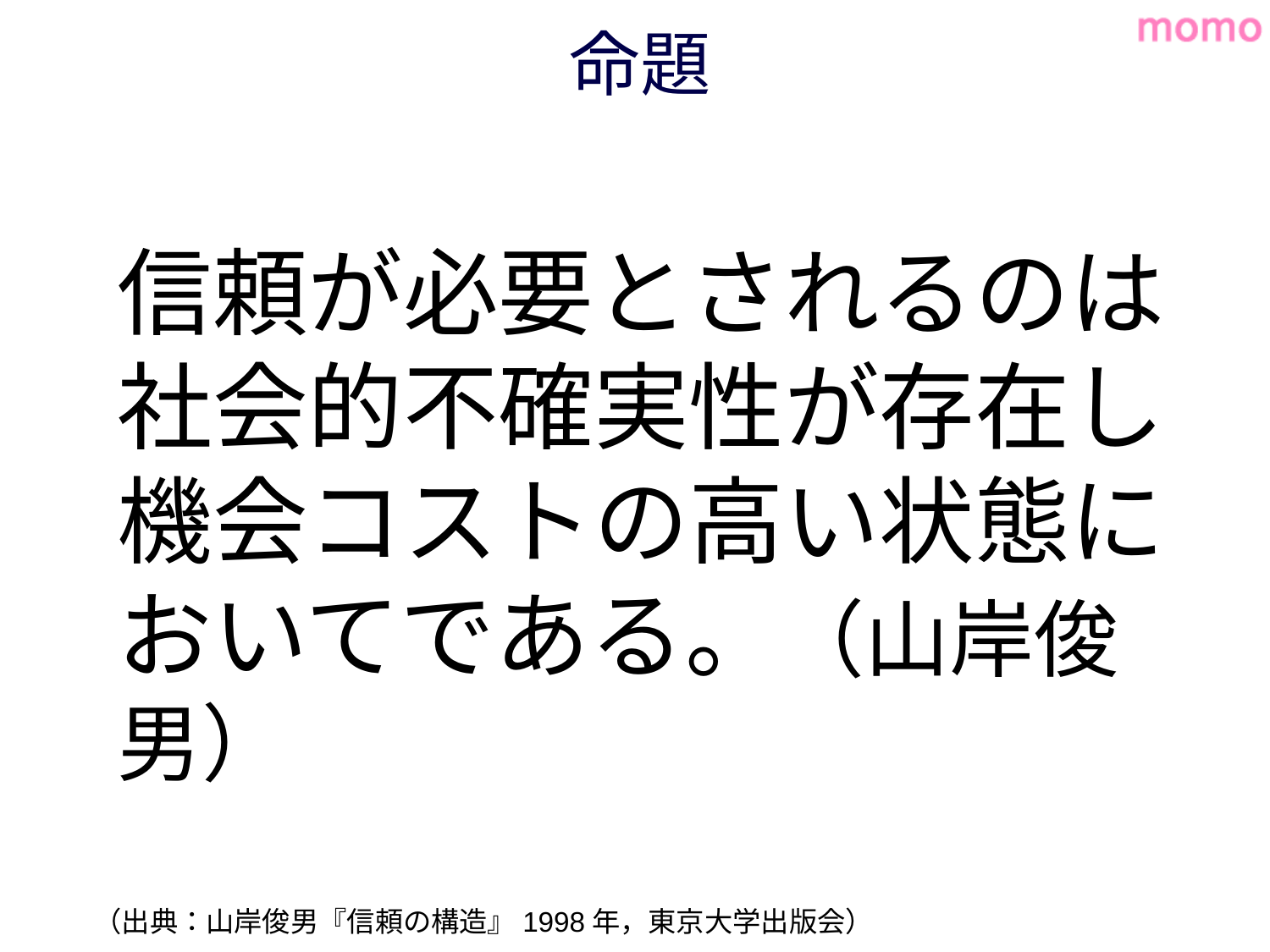

# 命題
信頼が必要とされるのは社会的不確実性が存在し機会コストの高い状態においてである。（山岸俊男）
（出典：山岸俊男『信頼の構造』1998年，東京大学出版会）